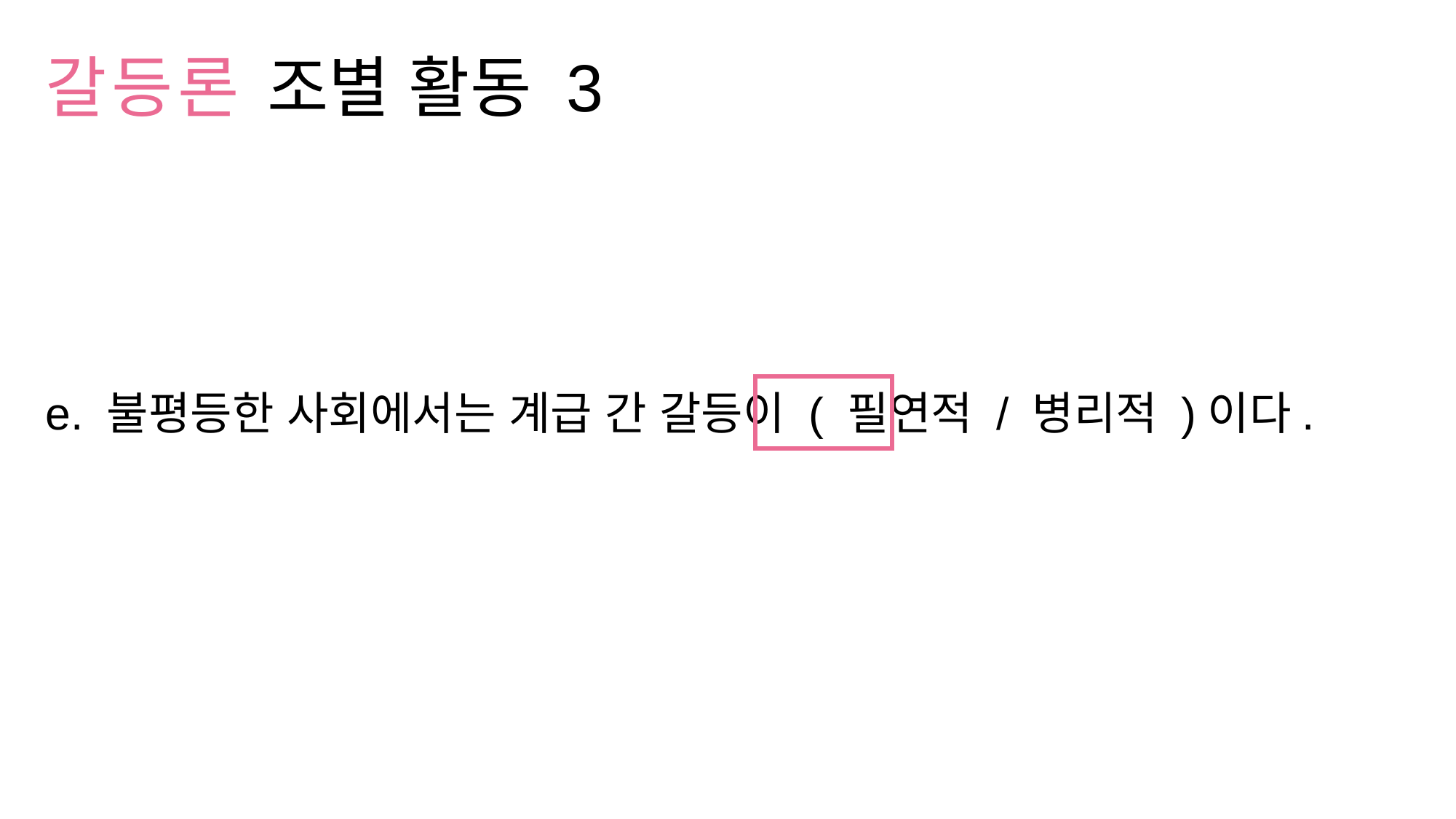

# 갈등론 조별 활동 3

e. 불평등한 사회에서는 계급 간 갈등이 ( 필연적 / 병리적 )이다.